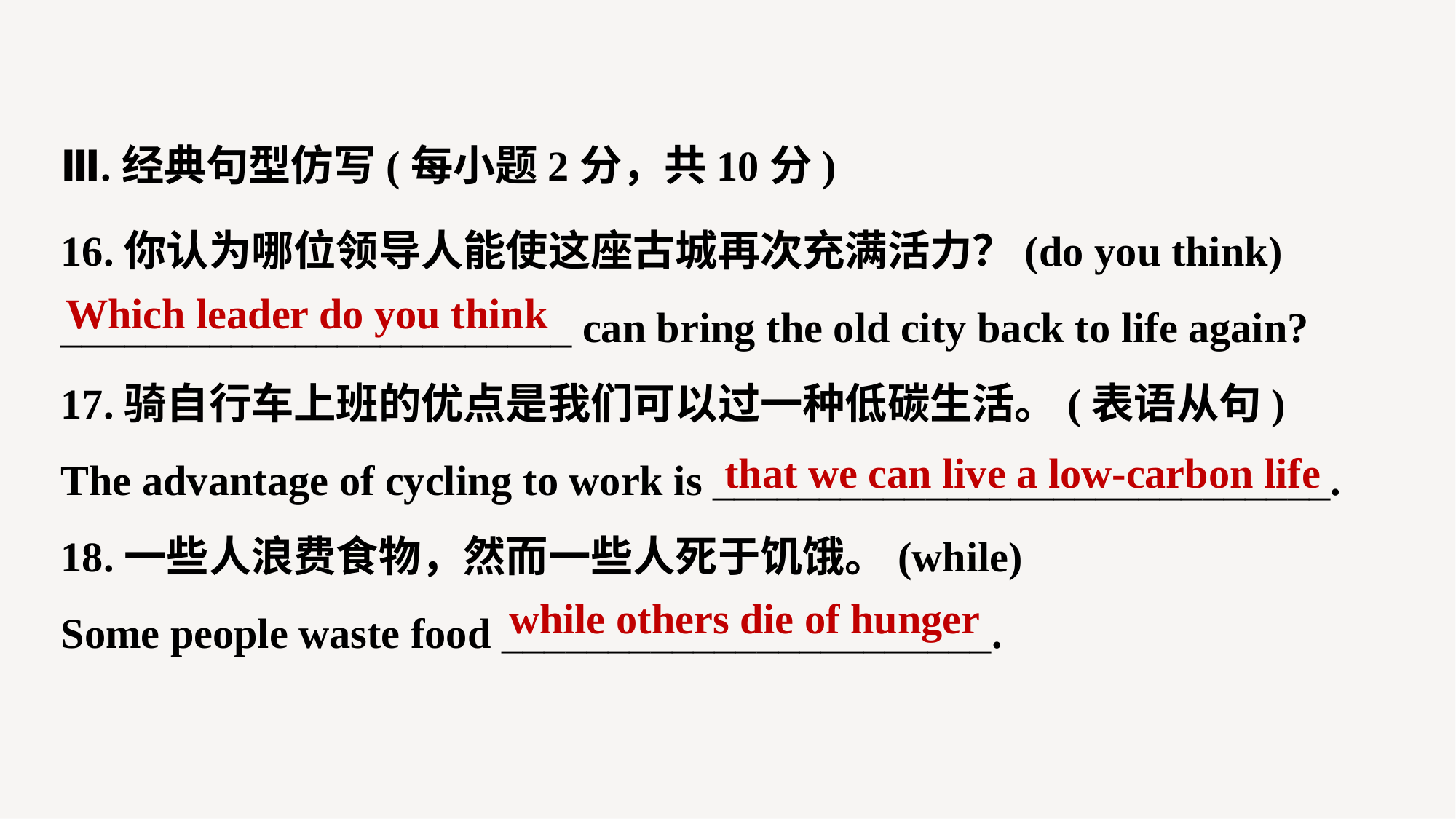

Ⅲ.经典句型仿写(每小题2分，共10分)
16.你认为哪位领导人能使这座古城再次充满活力？(do you think)
________________________ can bring the old city back to life again?
17.骑自行车上班的优点是我们可以过一种低碳生活。(表语从句)
The advantage of cycling to work is _____________________________.
18.一些人浪费食物，然而一些人死于饥饿。(while)
Some people waste food _______________________.
Which leader do you think
that we can live a low-carbon life
while others die of hunger